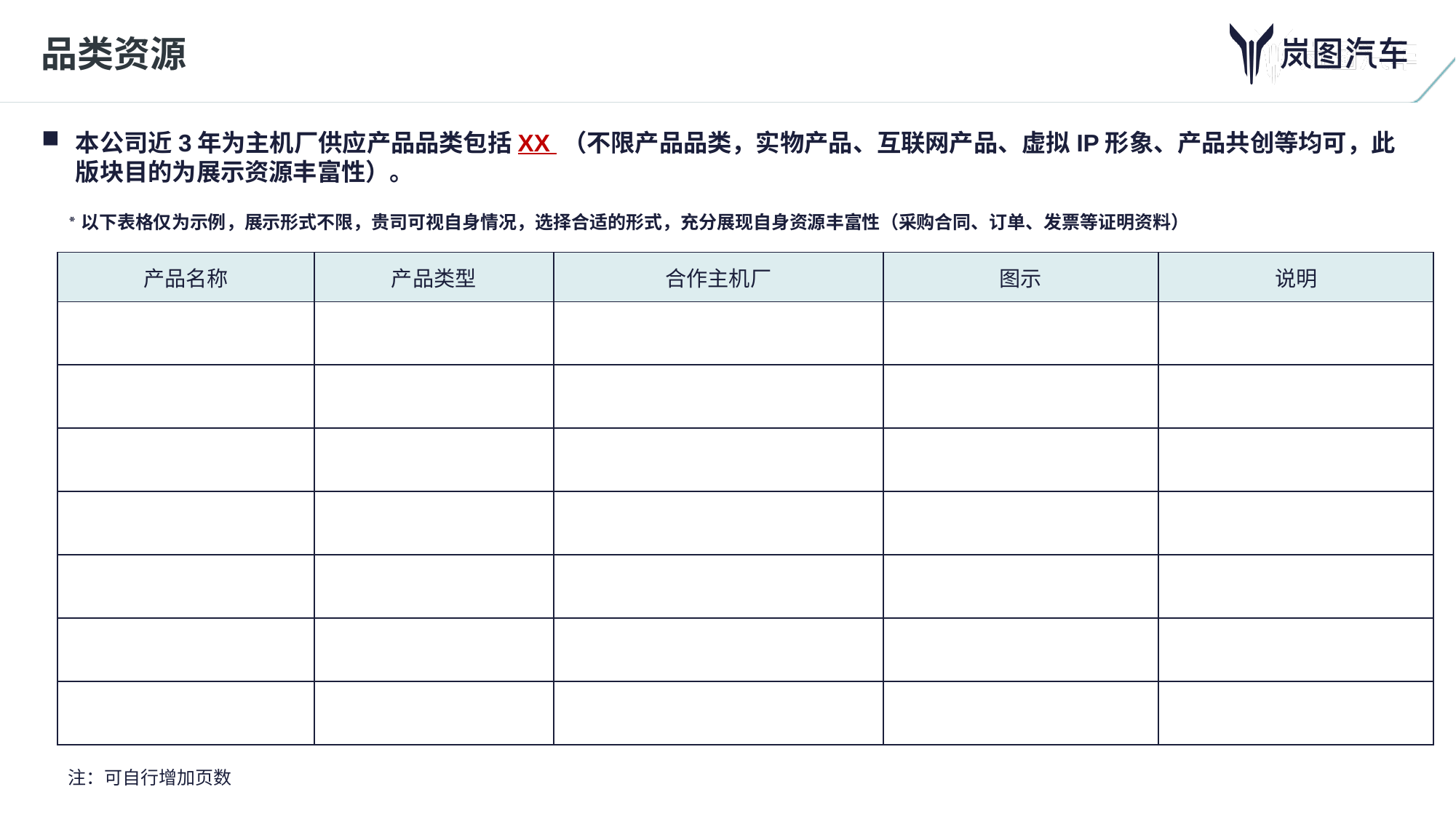

# 品类资源
本公司近3年为主机厂供应产品品类包括XX （不限产品品类，实物产品、互联网产品、虚拟IP形象、产品共创等均可，此版块目的为展示资源丰富性）。
*以下表格仅为示例，展示形式不限，贵司可视自身情况，选择合适的形式，充分展现自身资源丰富性（采购合同、订单、发票等证明资料）
| 产品名称 | 产品类型 | 合作主机厂 | 图示 | 说明 |
| --- | --- | --- | --- | --- |
|  |  |  |  |  |
|  |  |  |  |  |
|  |  |  |  |  |
|  |  |  |  |  |
|  |  |  |  |  |
|  |  |  |  |  |
|  |  |  |  |  |
注：可自行增加页数